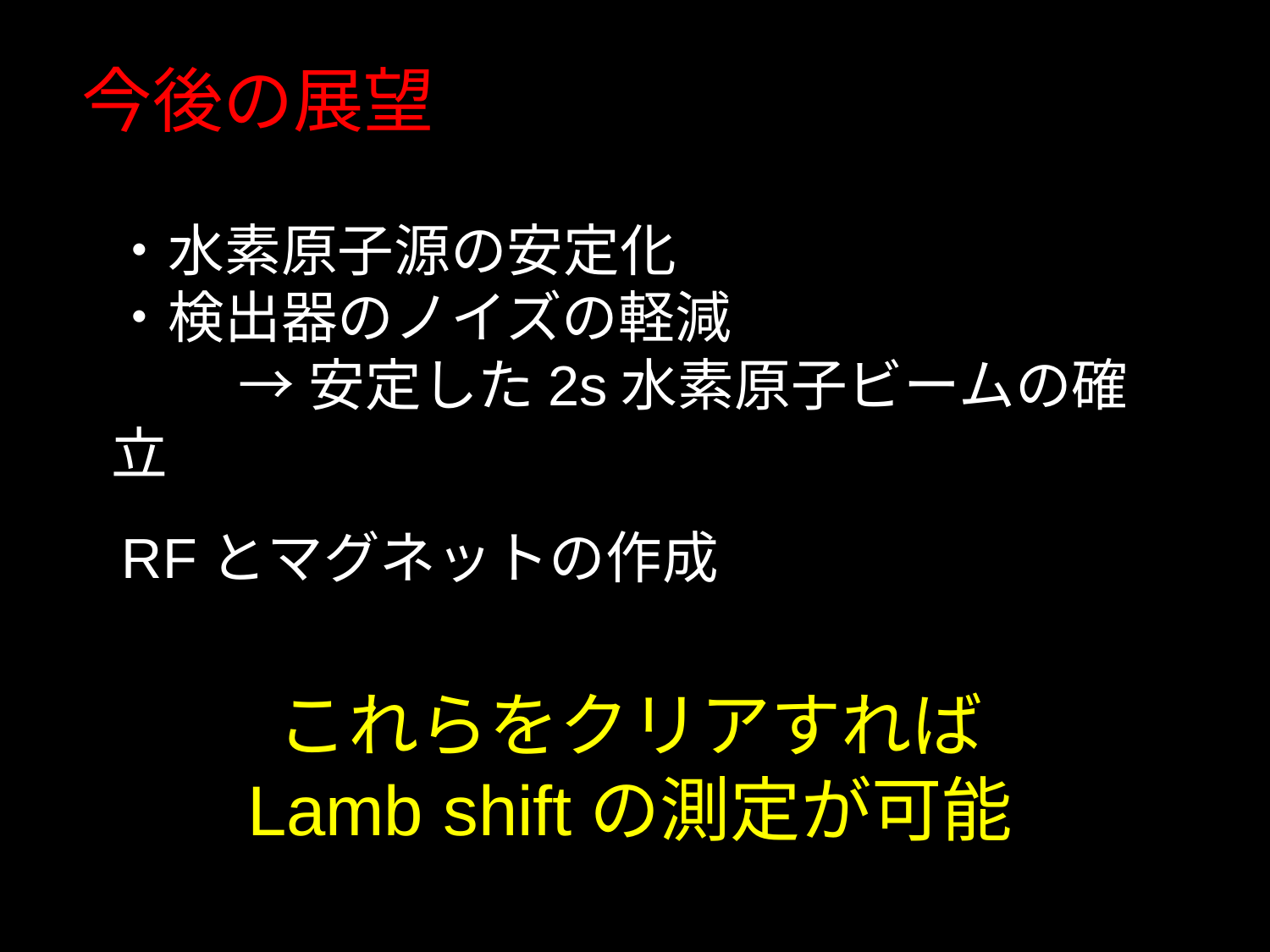

今後の展望
・水素原子源の安定化
・検出器のノイズの軽減
	→安定した2s水素原子ビームの確立
RFとマグネットの作成
これらをクリアすれば
Lamb shiftの測定が可能